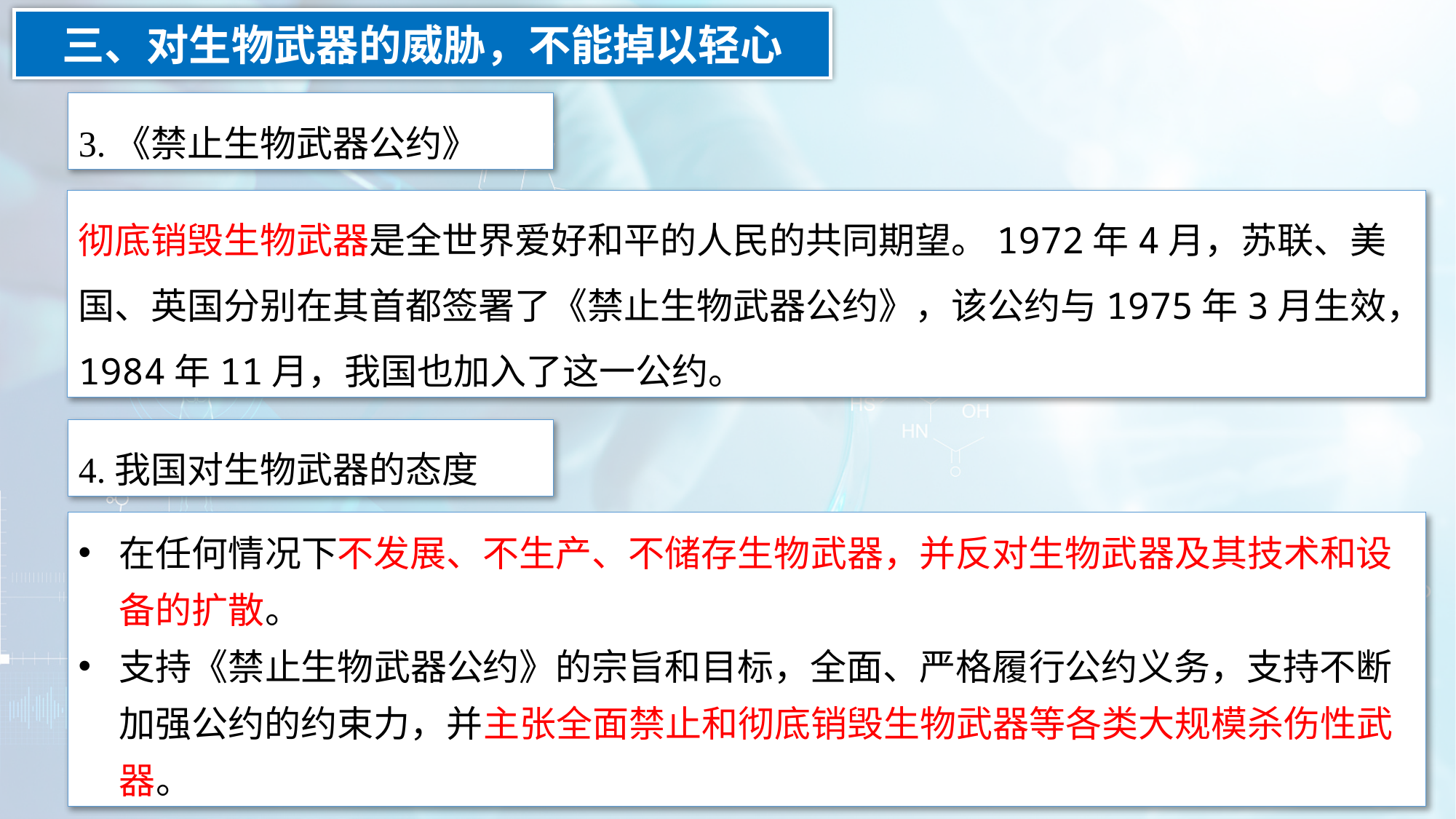

三、对生物武器的威胁，不能掉以轻心
3.《禁止生物武器公约》
彻底销毁生物武器是全世界爱好和平的人民的共同期望。1972年4月，苏联、美国、英国分别在其首都签署了《禁止生物武器公约》，该公约与1975年3月生效，1984年11月，我国也加入了这一公约。
4.我国对生物武器的态度
在任何情况下不发展、不生产、不储存生物武器，并反对生物武器及其技术和设备的扩散。
支持《禁止生物武器公约》的宗旨和目标，全面、严格履行公约义务，支持不断加强公约的约束力，并主张全面禁止和彻底销毁生物武器等各类大规模杀伤性武器。